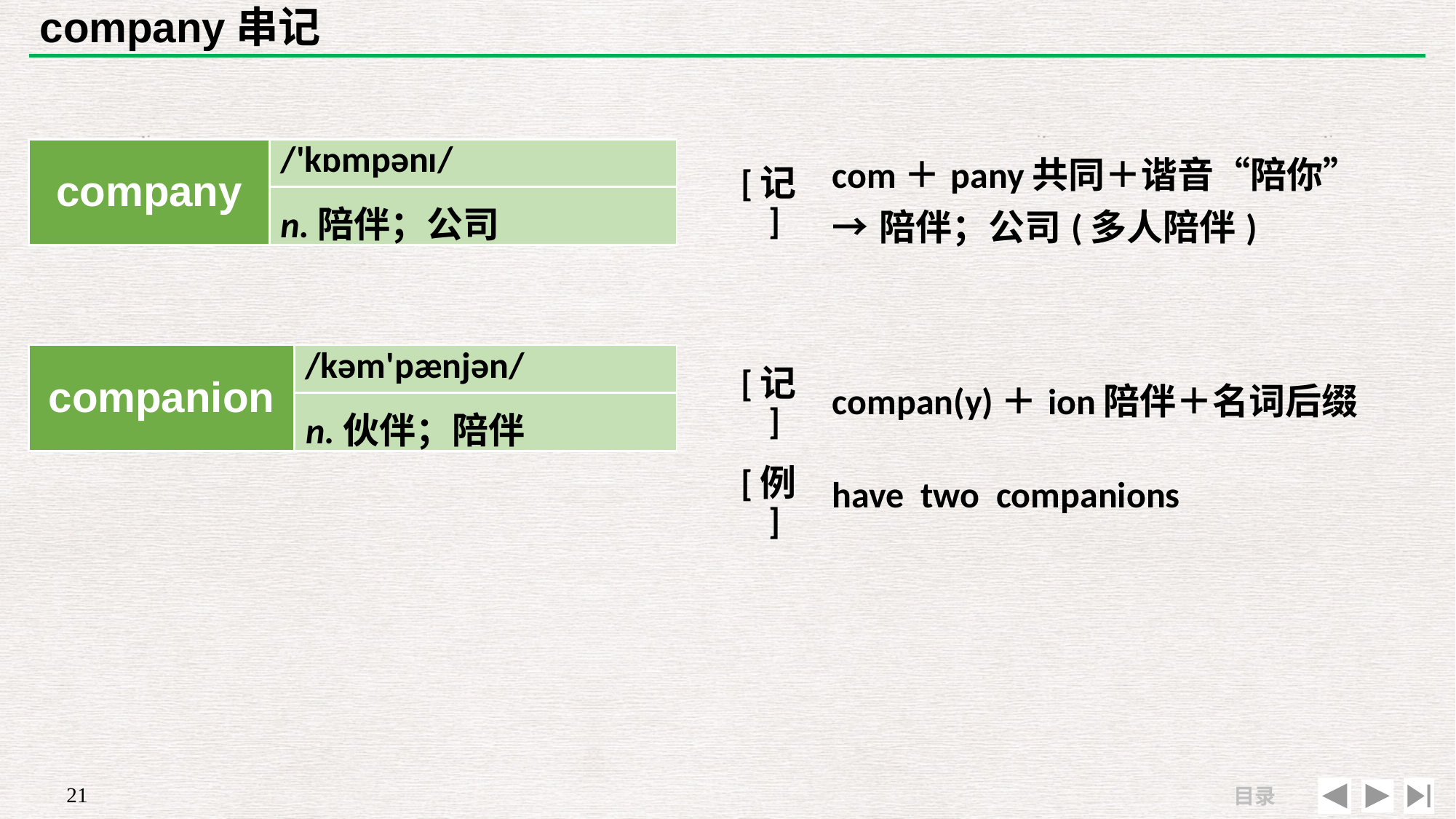

# company串记

| company | /'kɒmpənɪ/ |
| --- | --- |
|  |  |
| [记] | com＋pany共同＋谐音“陪你” →陪伴；公司(多人陪伴) |
| --- | --- |
|  |  |
n.陪伴；公司
| companion | /kəm'pænjən/ |
| --- | --- |
|  |  |
| [记] | compan(y)＋ion陪伴＋名词后缀 |
| --- | --- |
| [例] | have two companions |
n.伙伴；陪伴